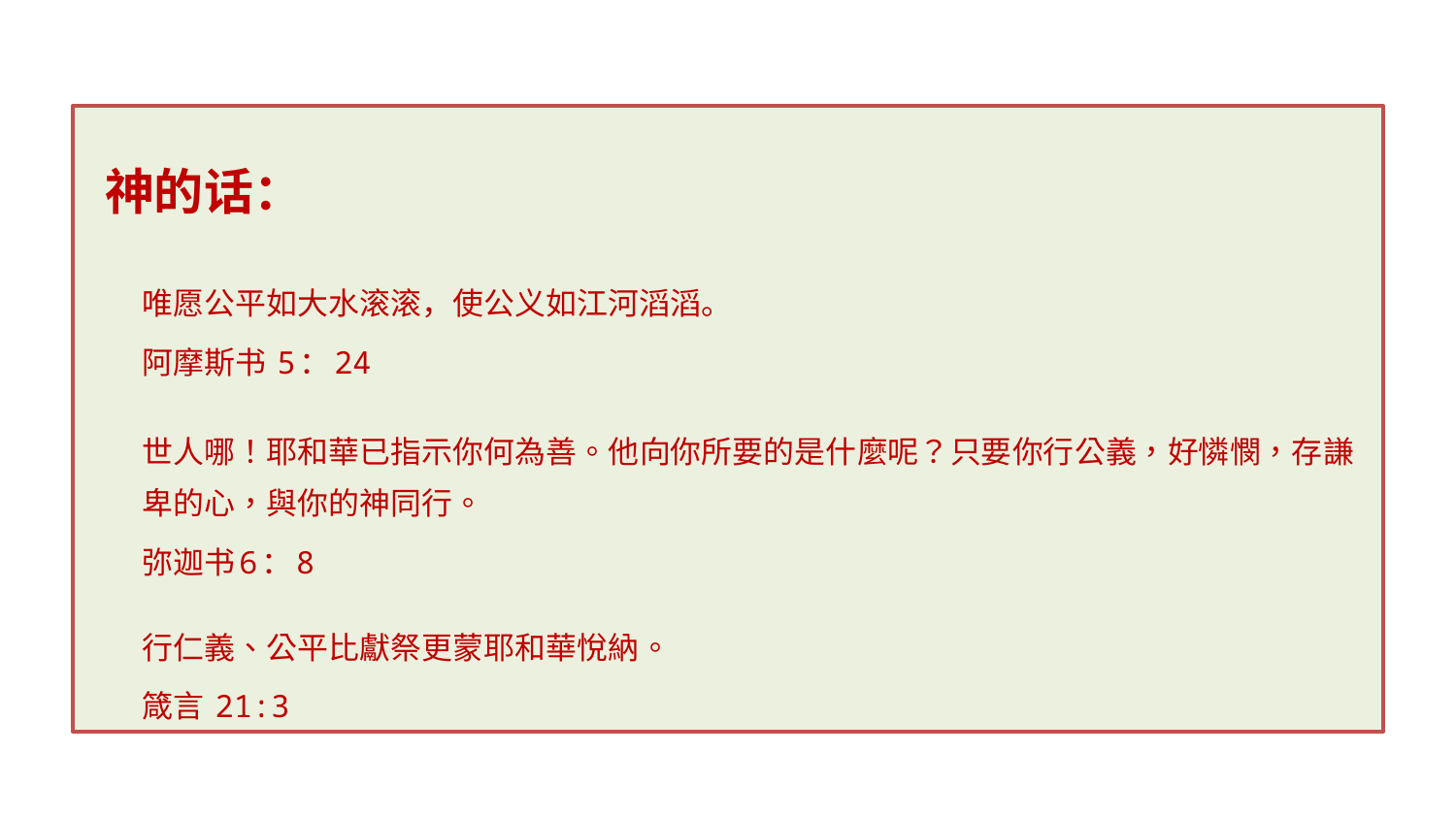

神的话：

唯愿公平如大水滚滚，使公义如江河滔滔。
阿摩斯书 5：24

世人哪！耶和華已指示你何為善。他向你所要的是什麼呢？只要你行公義，好憐憫，存謙卑的心，與你的神同行。
弥迦书6：8
行仁義、公平比獻祭更蒙耶和華悅納。
箴言 21:3